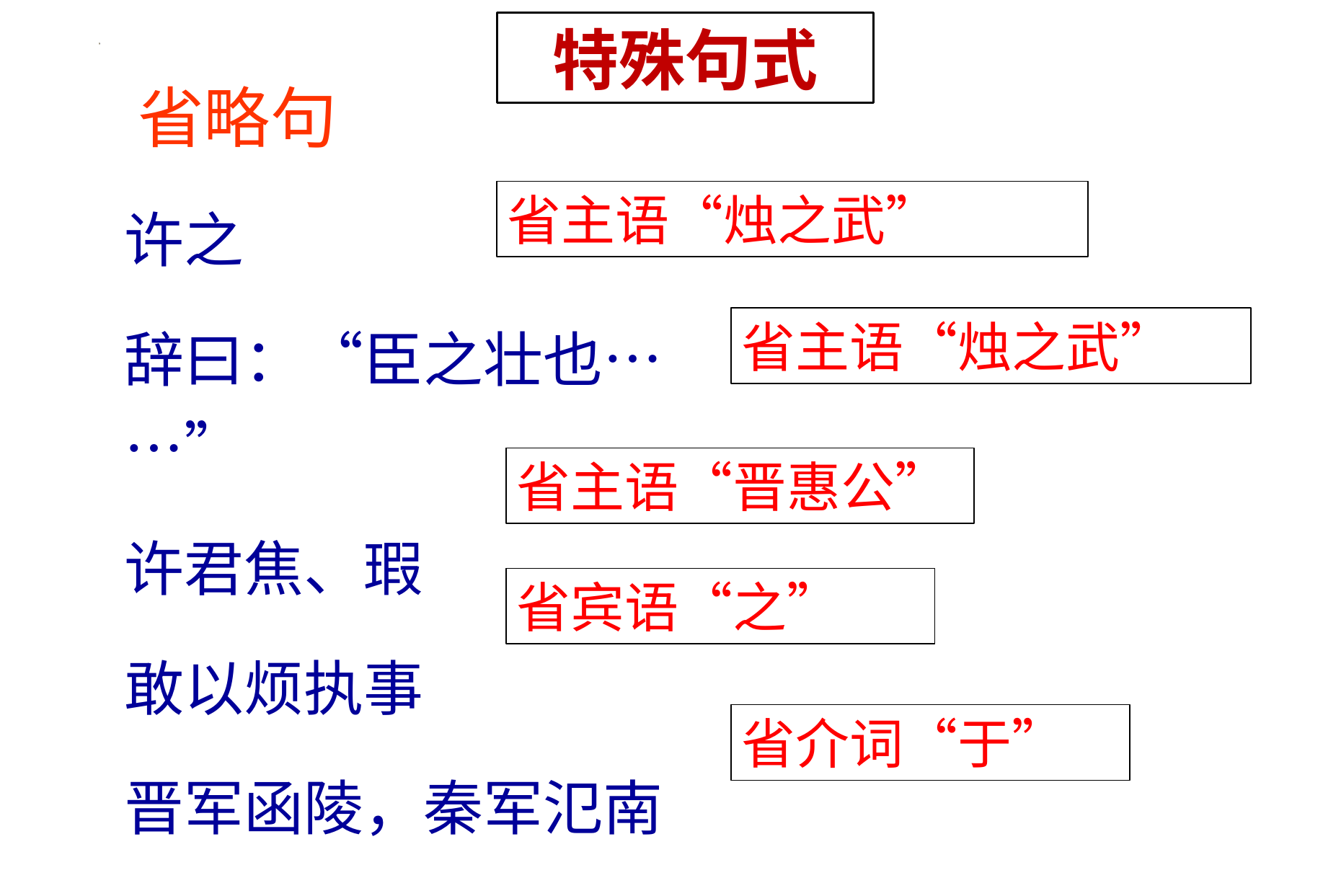

特殊句式
省略句
许之
辞曰：“臣之壮也……”
许君焦、瑕
敢以烦执事
晋军函陵，秦军氾南
省主语“烛之武”
省主语“烛之武”
省主语“晋惠公”
省宾语“之”
省介词“于”